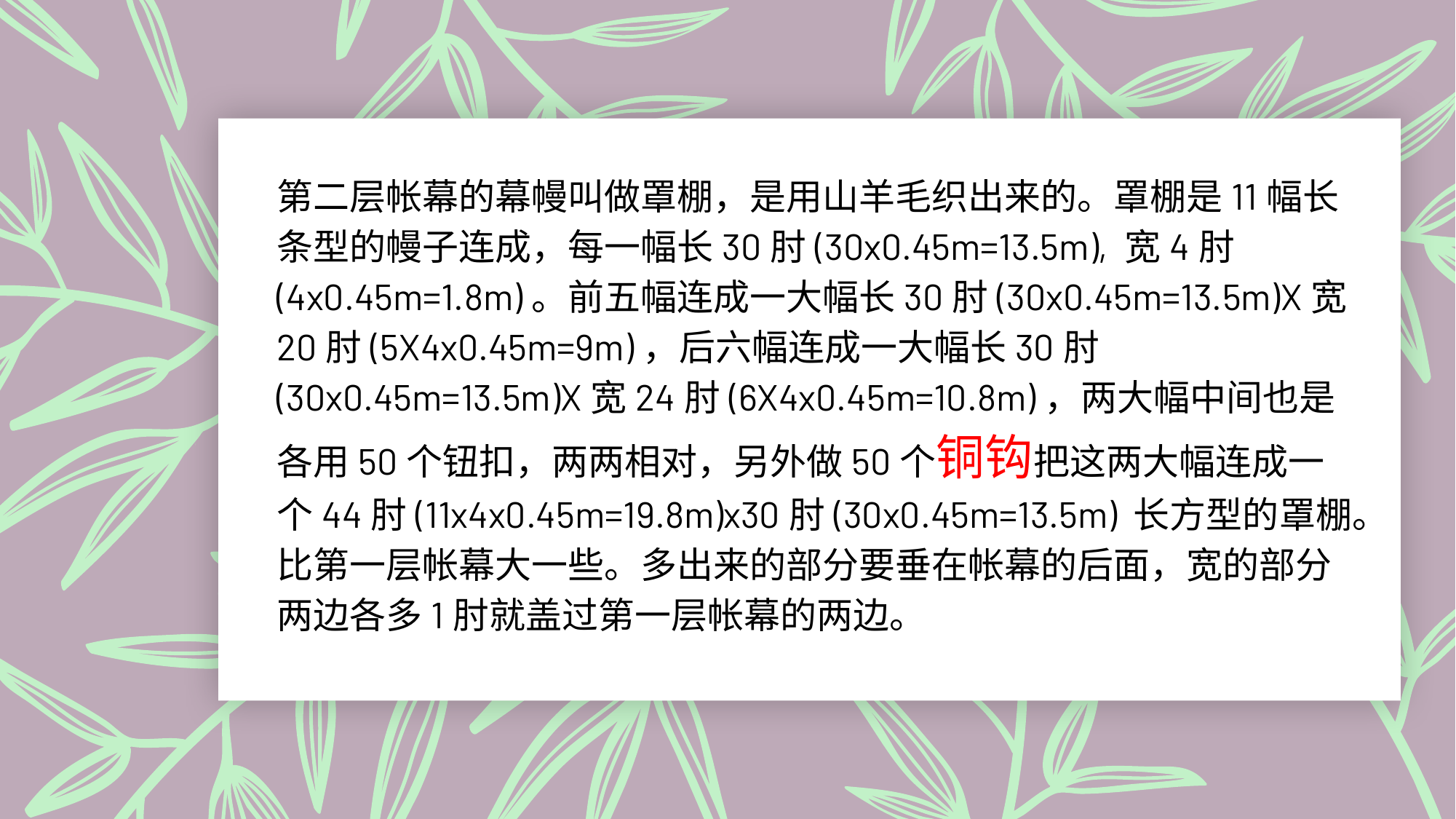

第二层帐幕的幕幔叫做罩棚，是用山羊毛织出来的。罩棚是11幅长条型的幔子连成，每一幅长30肘(30x0.45m=13.5m), 宽4肘(4x0.45m=1.8m)。前五幅连成一大幅长30肘(30x0.45m=13.5m)X宽20肘(5X4x0.45m=9m)，后六幅连成一大幅长30肘(30x0.45m=13.5m)X宽24肘(6X4x0.45m=10.8m)，两大幅中间也是各用50个钮扣，两两相对，另外做50个铜钩把这两大幅连成一个44肘(11x4x0.45m=19.8m)x30肘(30x0.45m=13.5m) 长方型的罩棚。比第一层帐幕大一些。多出来的部分要垂在帐幕的后面，宽的部分两边各多1肘就盖过第一层帐幕的两边。